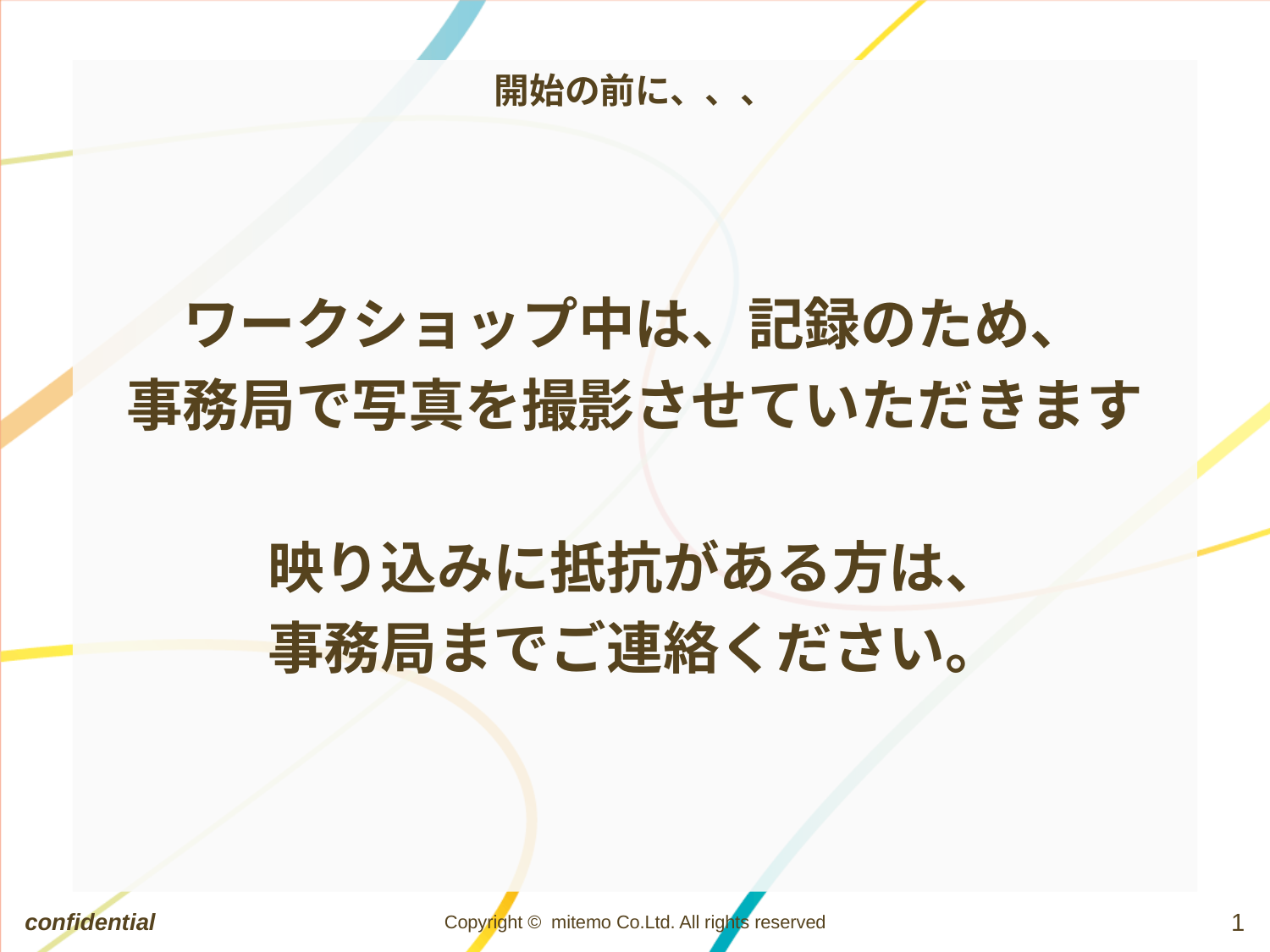

開始の前に、、、
# ワークショップ中は、記録のため、 事務局で写真を撮影させていただきます 映り込みに抵抗がある方は、 事務局までご連絡ください。